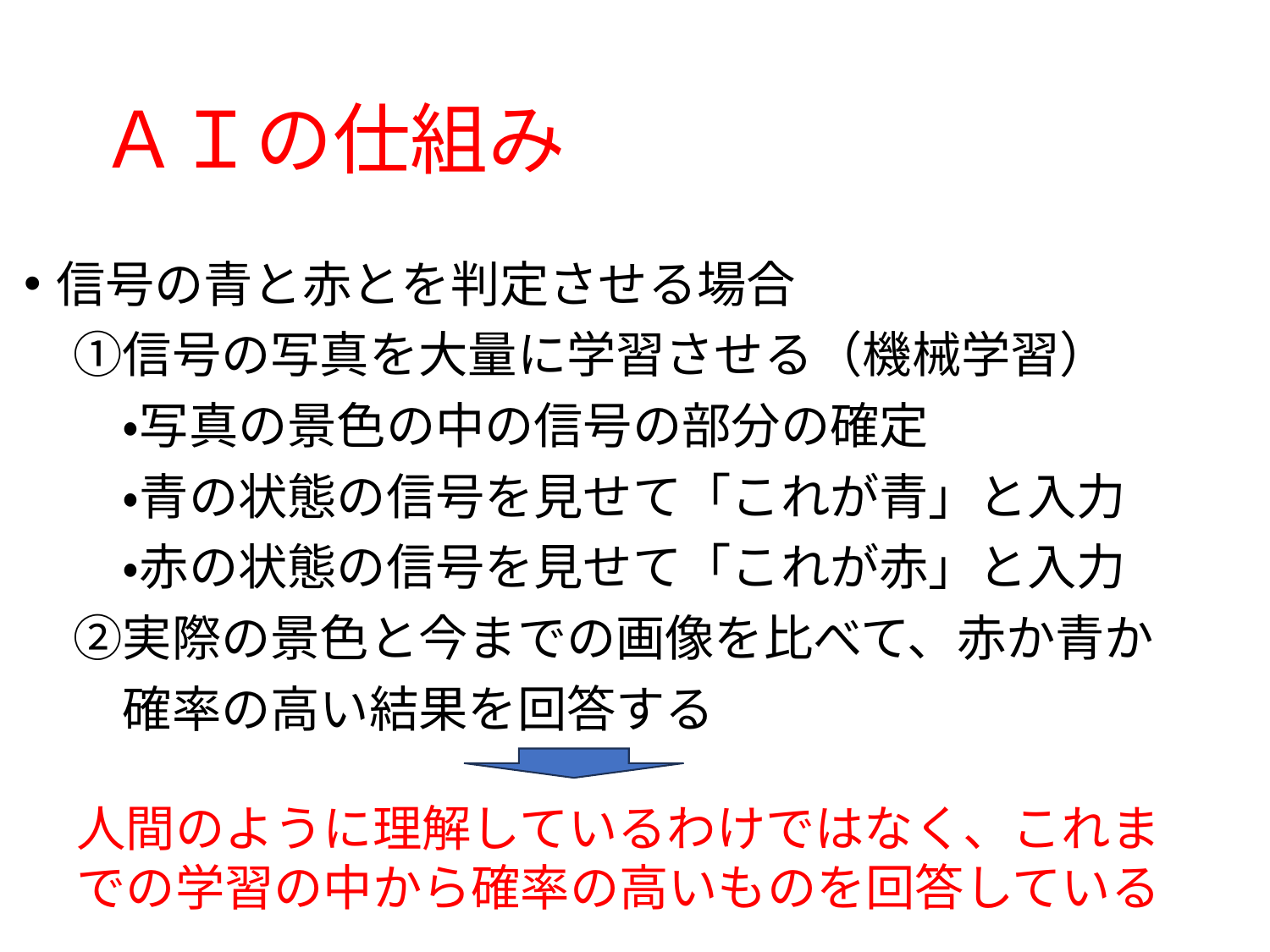

# ＡＩの仕組み
信号の青と赤とを判定させる場合
　①信号の写真を大量に学習させる（機械学習）
　　・写真の景色の中の信号の部分の確定
　　・青の状態の信号を見せて「これが青」と入力
　　・赤の状態の信号を見せて「これが赤」と入力
　②実際の景色と今までの画像を比べて、赤か青か
　　確率の高い結果を回答する

人間のように理解しているわけではなく、これまでの学習の中から確率の高いものを回答している